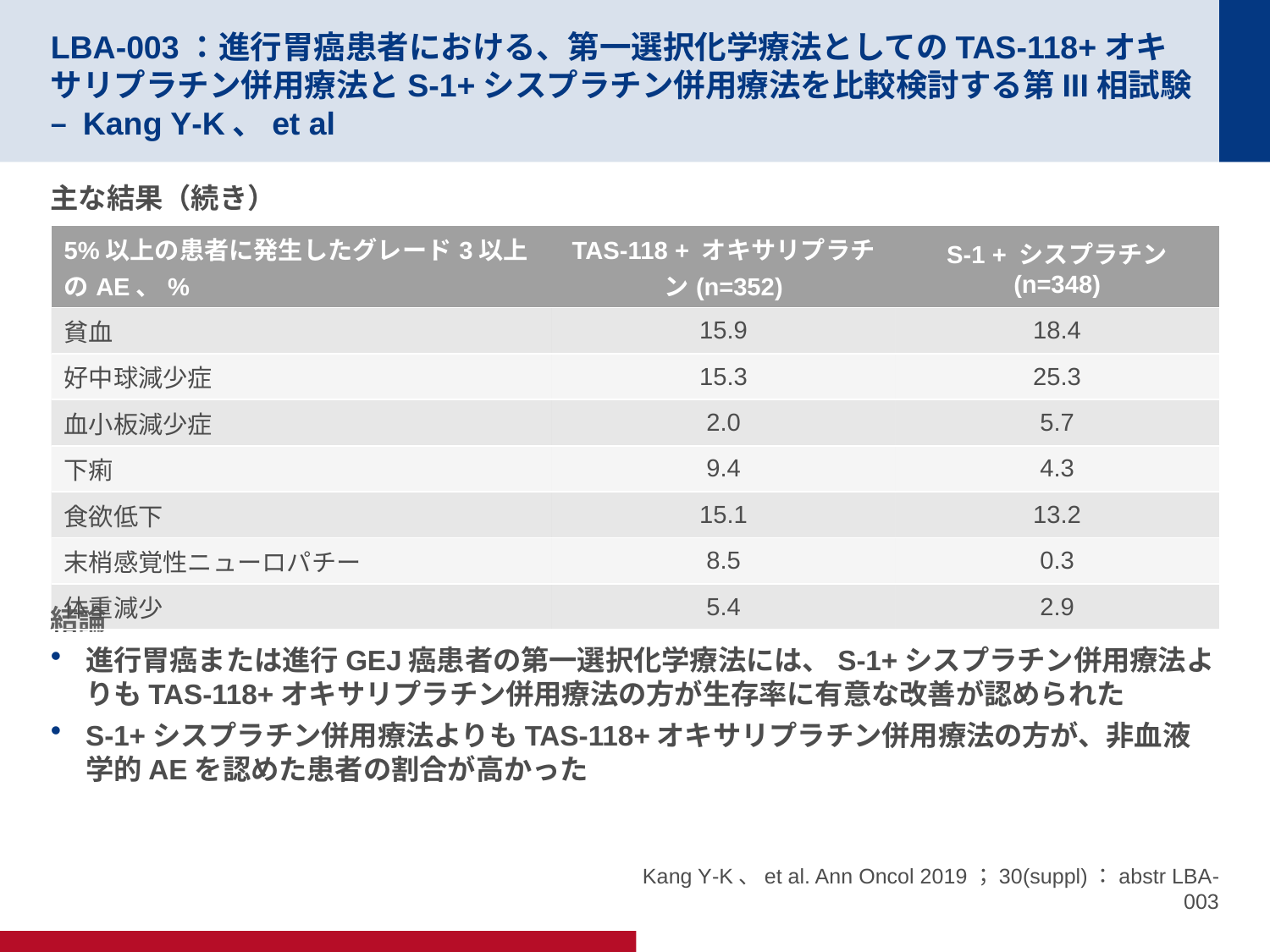

# LBA-003：進行胃癌患者における、第一選択化学療法としてのTAS-118+オキサリプラチン併用療法とS-1+シスプラチン併用療法を比較検討する第III相試験 – Kang Y-K、et al
主な結果（続き）
結論
進行胃癌または進行GEJ癌患者の第一選択化学療法には、S-1+シスプラチン併用療法よりもTAS-118+オキサリプラチン併用療法の方が生存率に有意な改善が認められた
S-1+シスプラチン併用療法よりもTAS-118+オキサリプラチン併用療法の方が、非血液学的AEを認めた患者の割合が高かった
| 5%以上の患者に発生したグレード3以上のAE、% | TAS-118 + オキサリプラチン(n=352) | S-1 + シスプラチン (n=348) |
| --- | --- | --- |
| 貧血 | 15.9 | 18.4 |
| 好中球減少症 | 15.3 | 25.3 |
| 血小板減少症 | 2.0 | 5.7 |
| 下痢 | 9.4 | 4.3 |
| 食欲低下 | 15.1 | 13.2 |
| 末梢感覚性ニューロパチー | 8.5 | 0.3 |
| 体重減少 | 5.4 | 2.9 |
Kang Y-K、et al. Ann Oncol 2019；30(suppl)：abstr LBA-003